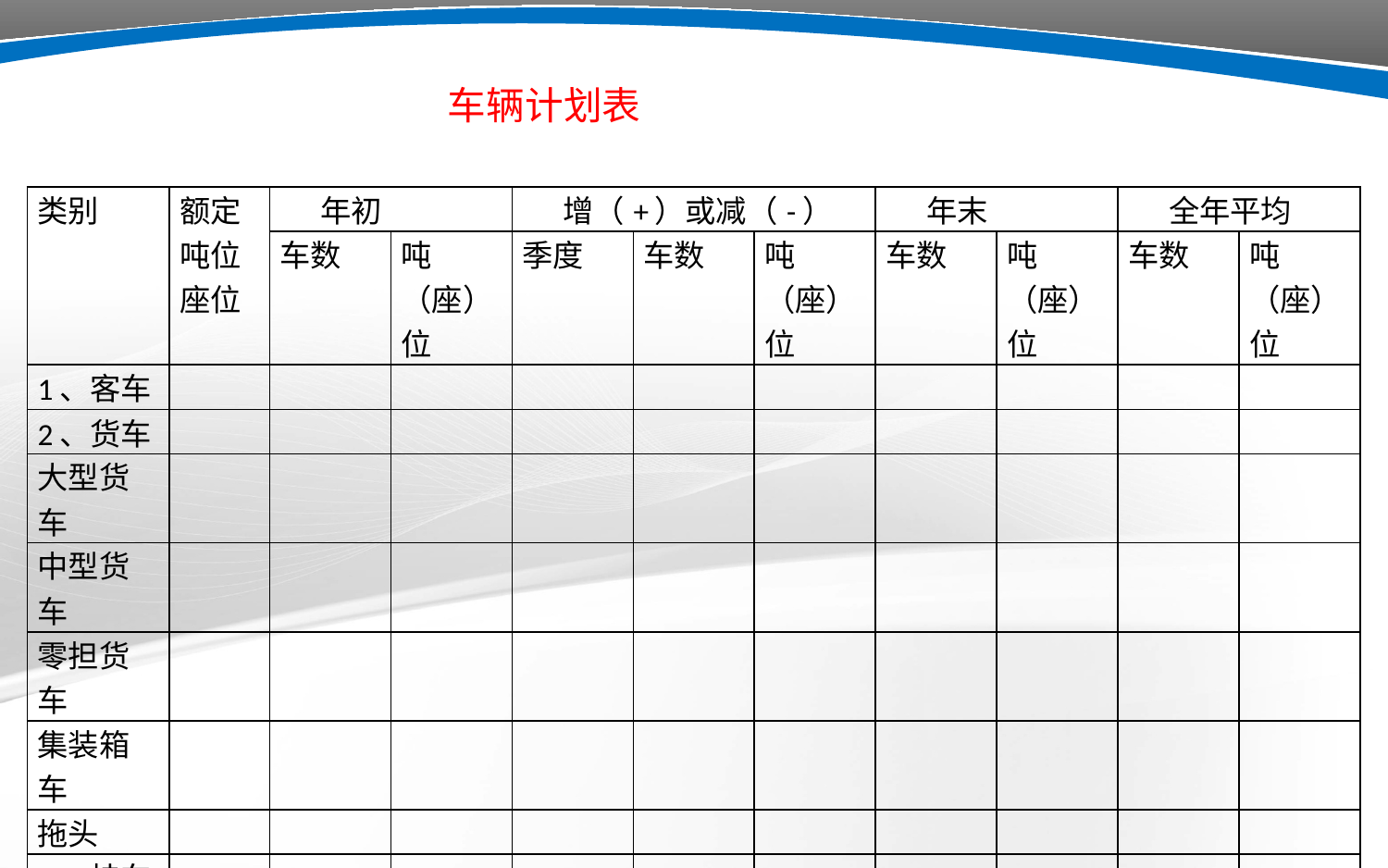

车辆计划表
| 类别 | 额定 吨位 座位 | 年初 |  | 增（+）或减（-） |  |  | 年末 |  | 全年平均 |  |
| --- | --- | --- | --- | --- | --- | --- | --- | --- | --- | --- |
|  |  | 车数 | 吨（座）位 | 季度 | 车数 | 吨（座）位 | 车数 | 吨（座）位 | 车数 | 吨（座）位 |
| 1、客车 |  |  |  |  |  |  |  |  |  |  |
| 2、货车 |  |  |  |  |  |  |  |  |  |  |
| 大型货车 |  |  |  |  |  |  |  |  |  |  |
| 中型货车 |  |  |  |  |  |  |  |  |  |  |
| 零担货车 |  |  |  |  |  |  |  |  |  |  |
| 集装箱车 |  |  |  |  |  |  |  |  |  |  |
| 拖头 |  |  |  |  |  |  |  |  |  |  |
| 3、挂车 |  |  |  |  |  |  |  |  |  |  |
| 全挂车 |  |  |  |  |  |  |  |  |  |  |
| 半挂车 |  |  |  |  |  |  |  |  |  |  |